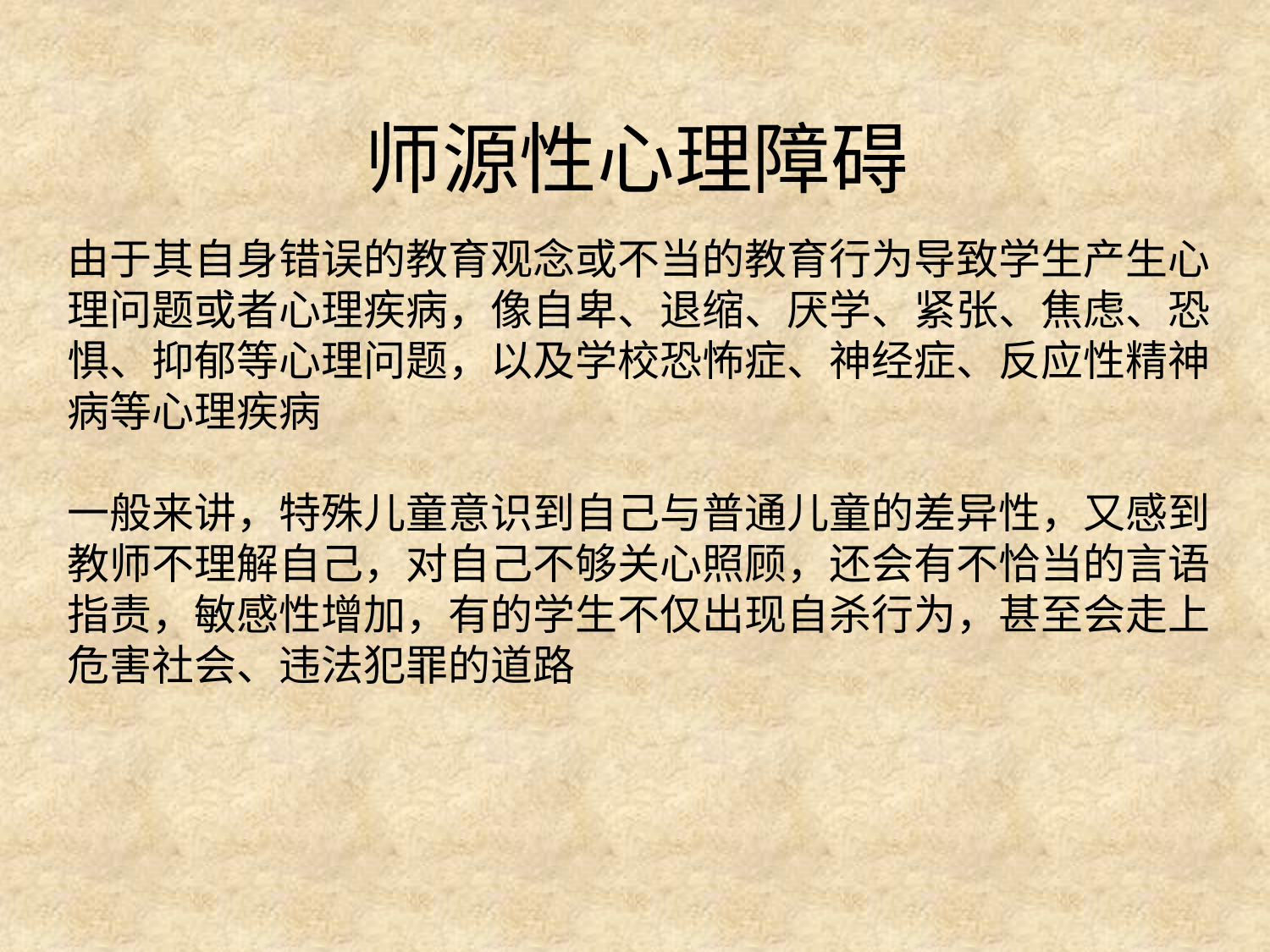

师源性心理障碍
由于其自身错误的教育观念或不当的教育行为导致学生产生心理问题或者心理疾病，像自卑、退缩、厌学、紧张、焦虑、恐惧、抑郁等心理问题，以及学校恐怖症、神经症、反应性精神病等心理疾病

一般来讲，特殊儿童意识到自己与普通儿童的差异性，又感到教师不理解自己，对自己不够关心照顾，还会有不恰当的言语指责，敏感性增加，有的学生不仅出现自杀行为，甚至会走上危害社会、违法犯罪的道路